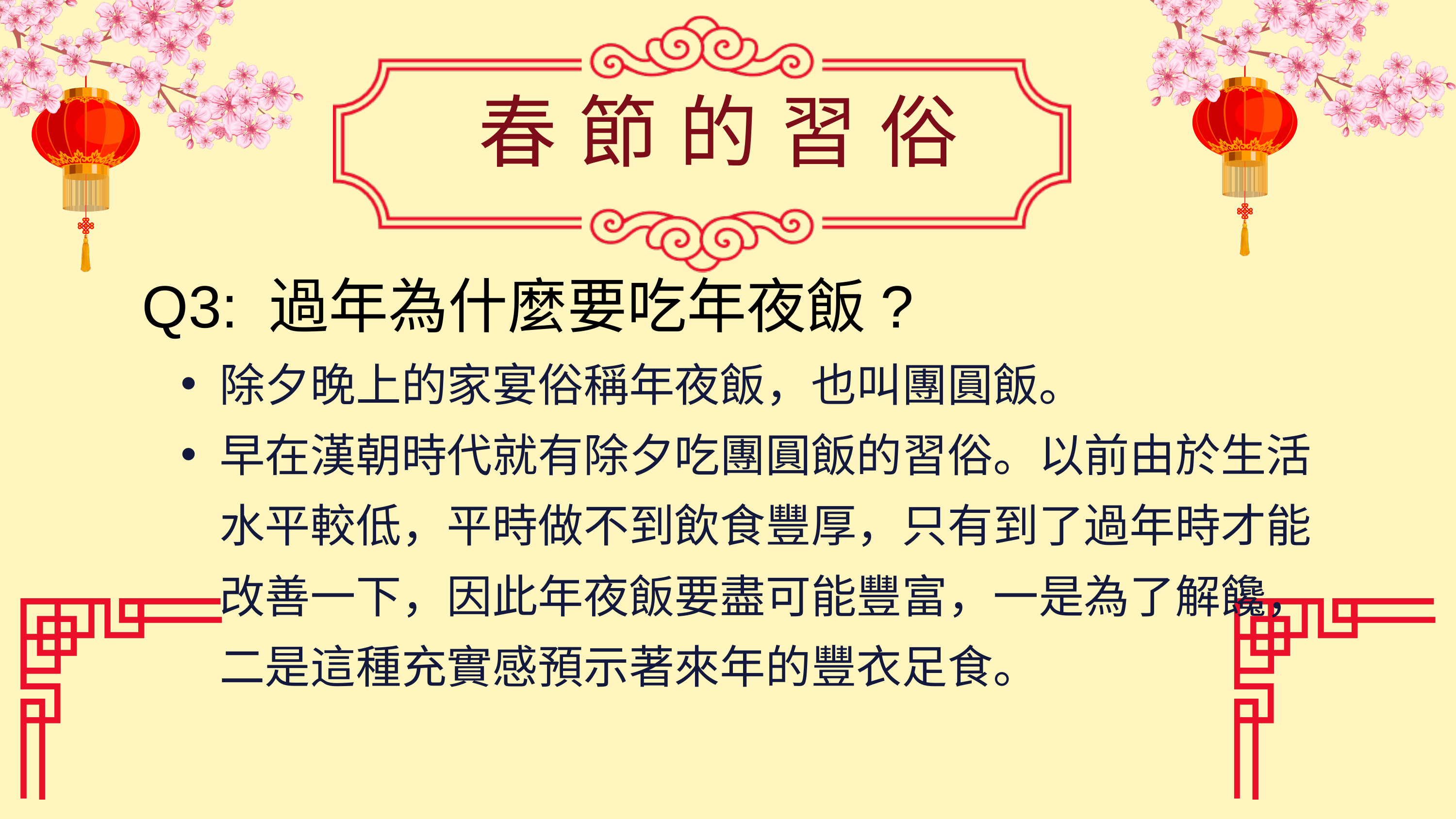

春節的習俗
Q3: 過年為什麼要吃年夜飯?
除夕晚上的家宴俗稱年夜飯，也叫團圓飯。
早在漢朝時代就有除夕吃團圓飯的習俗。以前由於生活水平較低，平時做不到飲食豐厚，只有到了過年時才能改善一下，因此年夜飯要盡可能豐富，一是為了解饞，二是這種充實感預示著來年的豐衣足食。